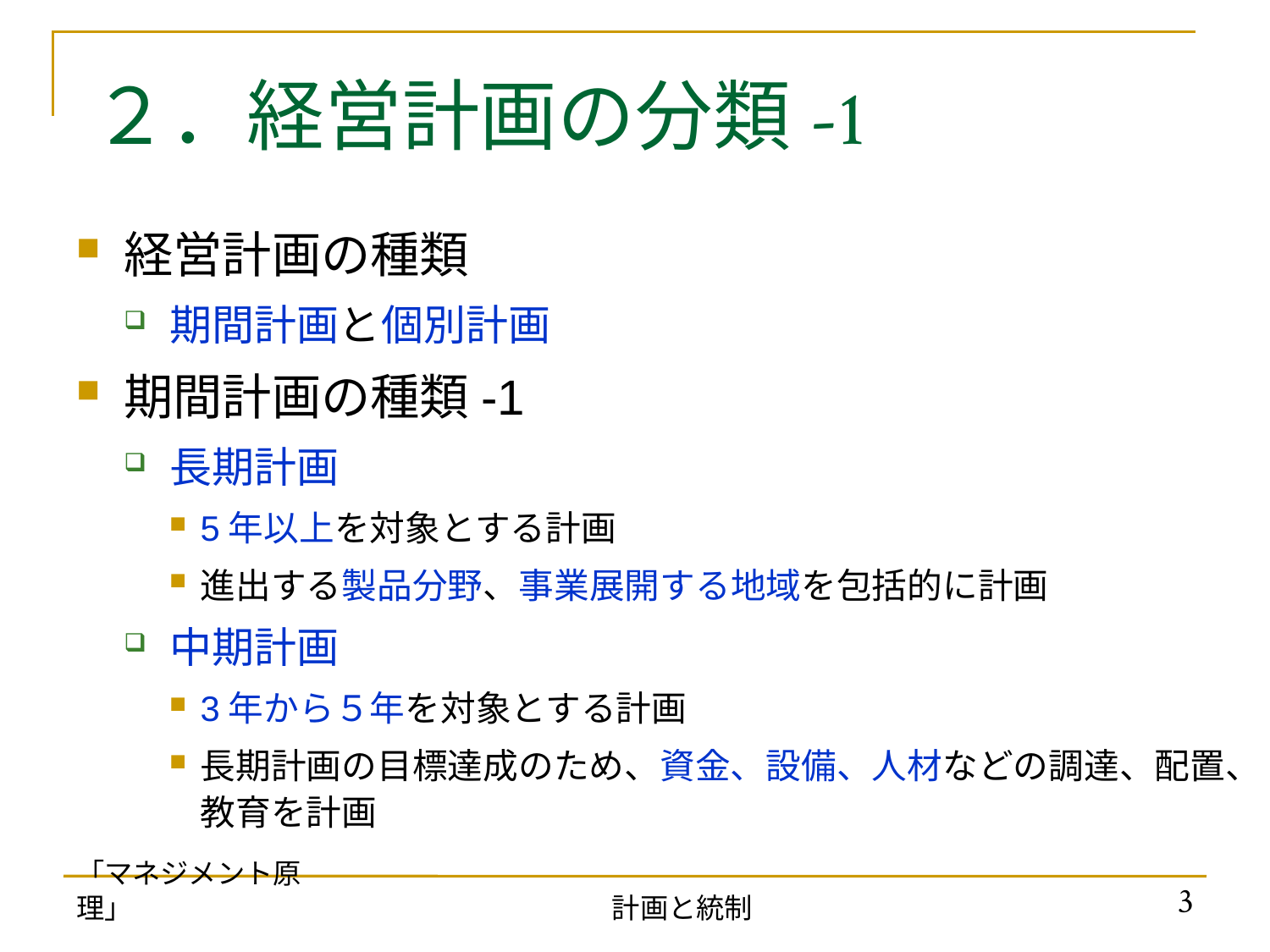

# ２．経営計画の分類-1
経営計画の種類
期間計画と個別計画
期間計画の種類-1
長期計画
5年以上を対象とする計画
進出する製品分野、事業展開する地域を包括的に計画
中期計画
3年から５年を対象とする計画
長期計画の目標達成のため、資金、設備、人材などの調達、配置、教育を計画
「マネジメント原理」
3
計画と統制